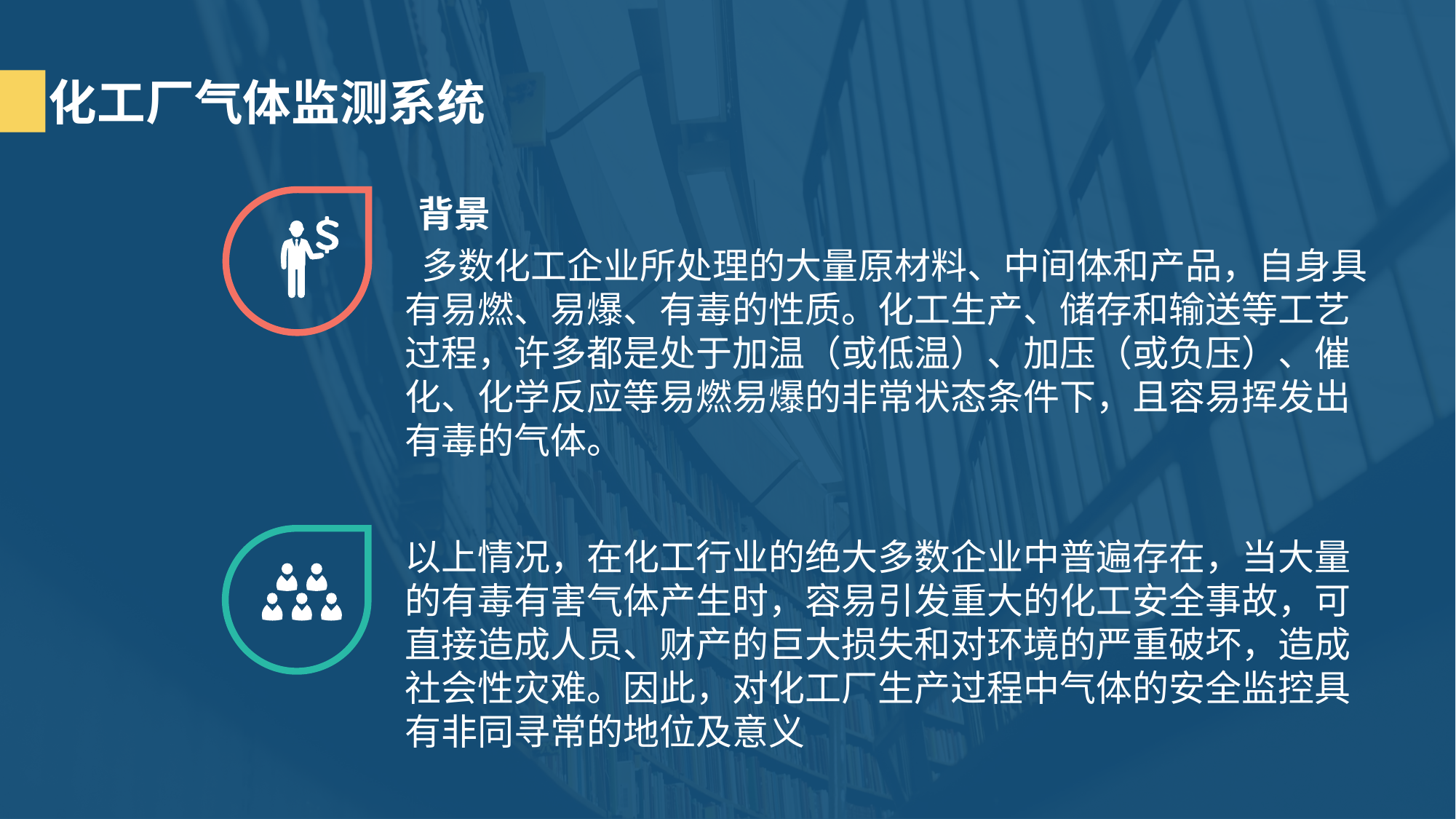

化工厂气体监测系统
背景

 多数化工企业所处理的大量原材料、中间体和产品，自身具有易燃、易爆、有毒的性质。化工生产、储存和输送等工艺过程，许多都是处于加温（或低温）、加压（或负压）、催化、化学反应等易燃易爆的非常状态条件下，且容易挥发出有毒的气体。

以上情况，在化工行业的绝大多数企业中普遍存在，当大量的有毒有害气体产生时，容易引发重大的化工安全事故，可直接造成人员、财产的巨大损失和对环境的严重破坏，造成社会性灾难。因此，对化工厂生产过程中气体的安全监控具有非同寻常的地位及意义